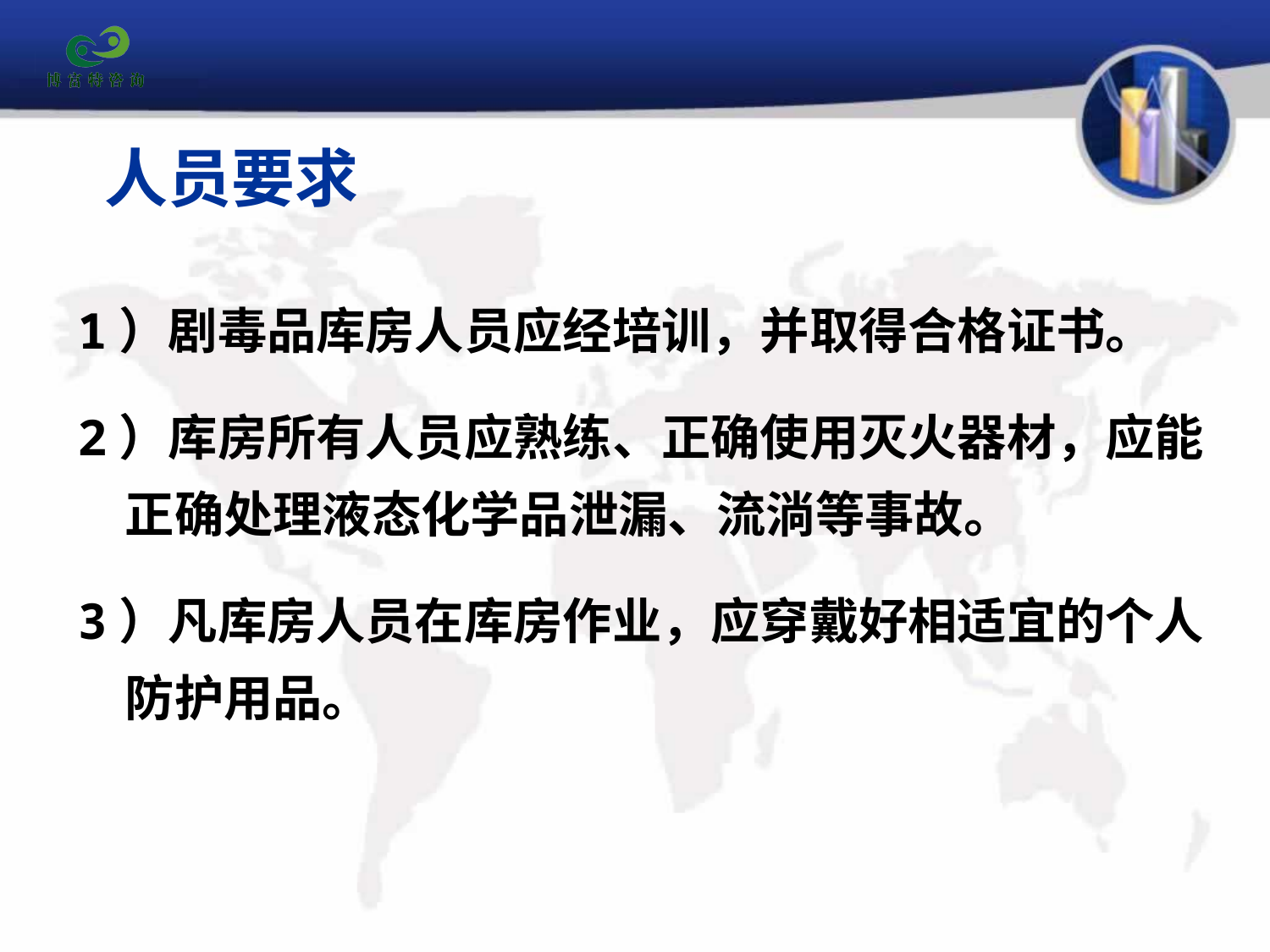

# 人员要求
1）剧毒品库房人员应经培训，并取得合格证书。
2）库房所有人员应熟练、正确使用灭火器材，应能正确处理液态化学品泄漏、流淌等事故。
3）凡库房人员在库房作业，应穿戴好相适宜的个人防护用品。